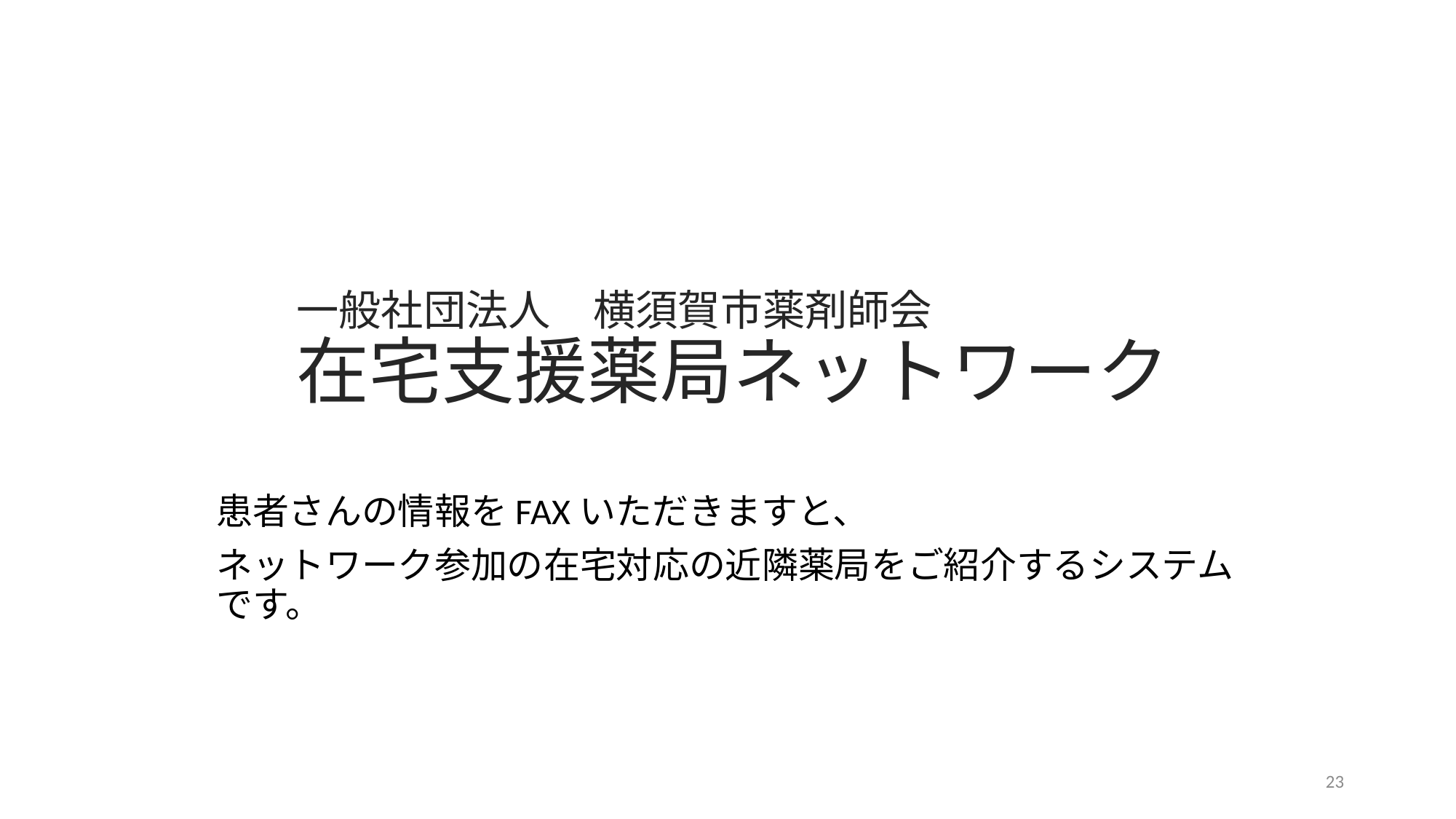

# 一般社団法人　横須賀市薬剤師会 在宅支援薬局ネットワーク
患者さんの情報をFAXいただきますと、
ネットワーク参加の在宅対応の近隣薬局をご紹介するシステムです。
23